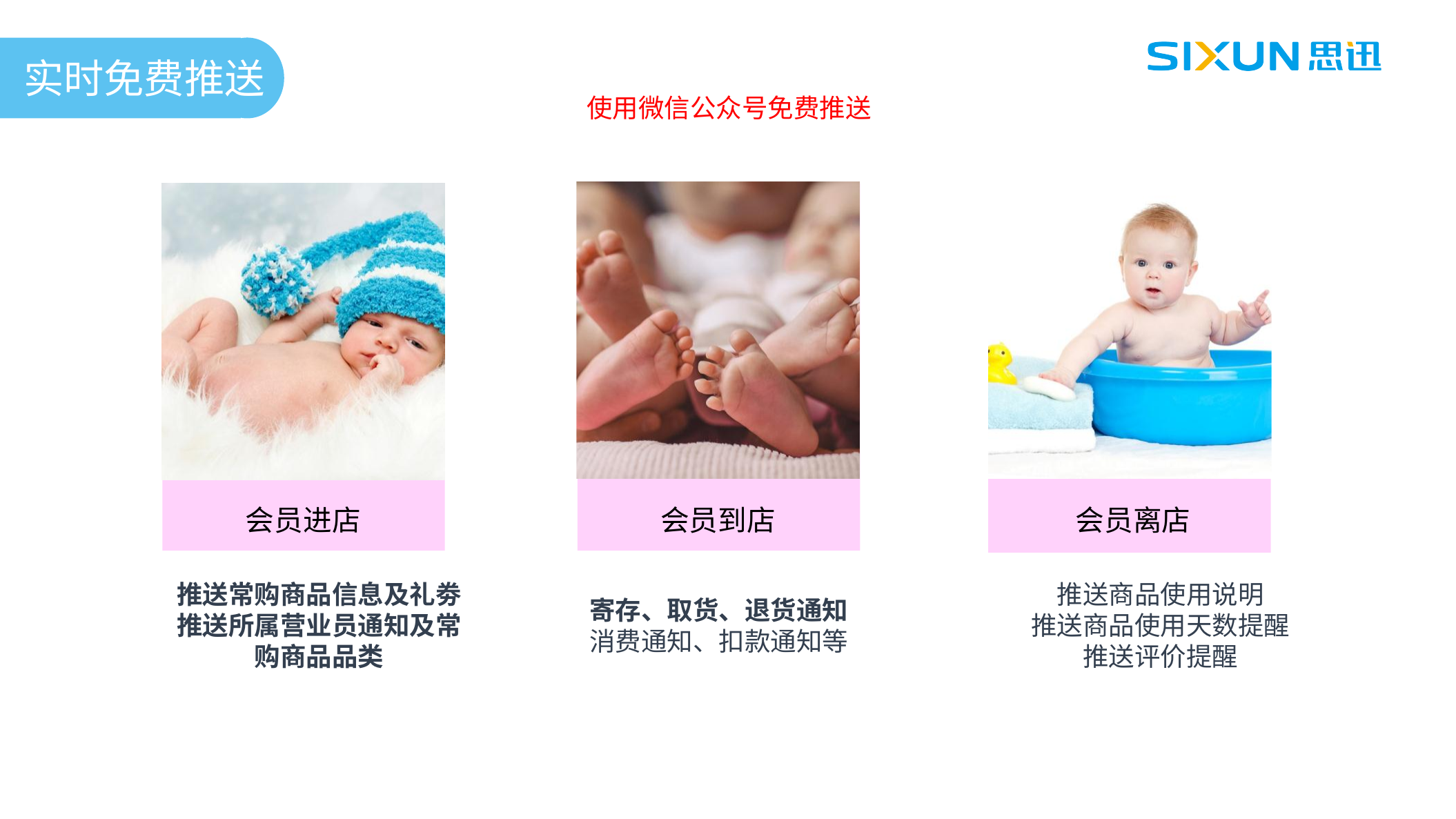

实时免费推送
使用微信公众号免费推送

会员进店
会员到店
会员离店
推送常购商品信息及礼劵
推送所属营业员通知及常购商品品类
推送商品使用说明
推送商品使用天数提醒
推送评价提醒
寄存、取货、退货通知
消费通知、扣款通知等